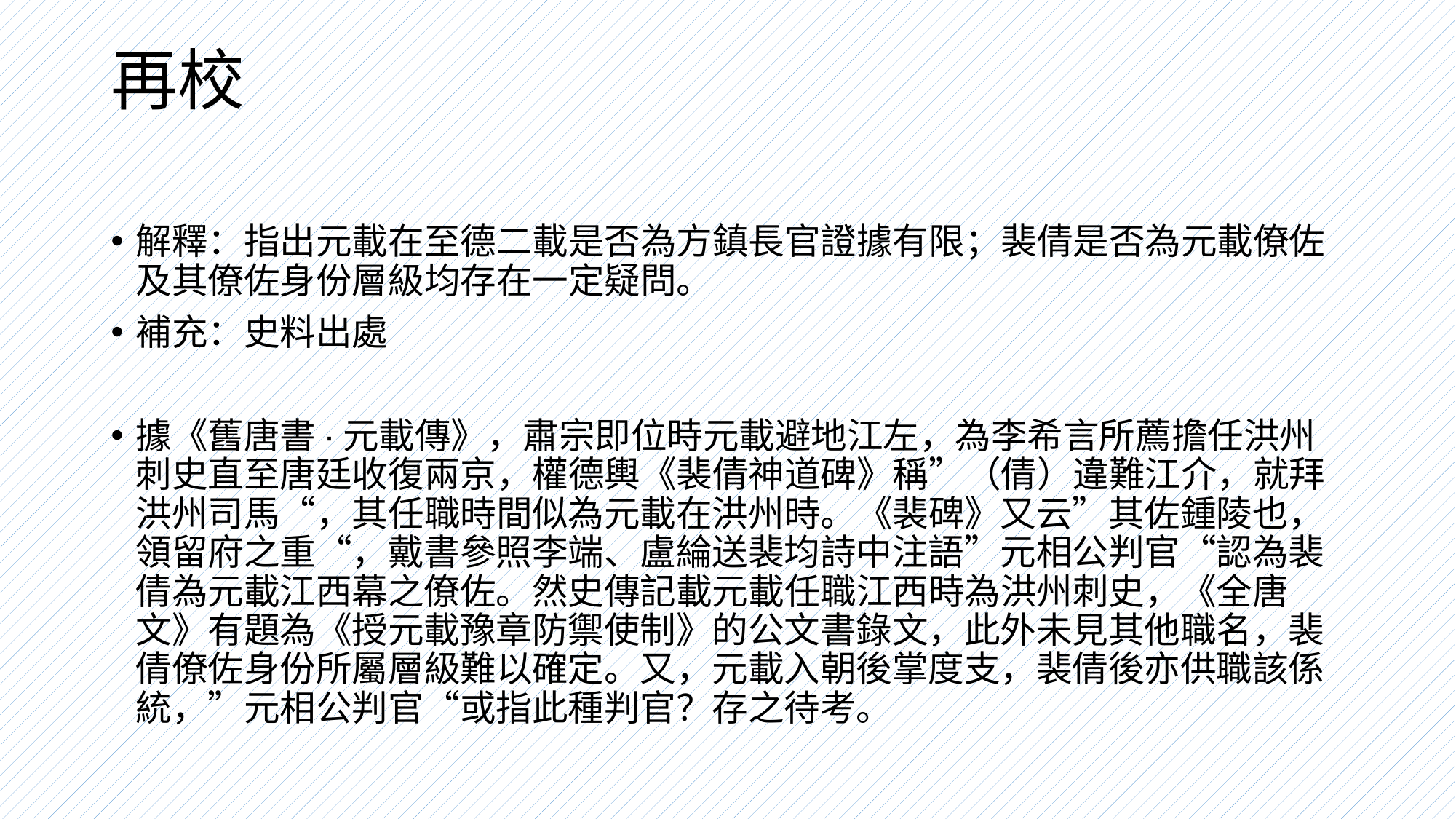

# 再校
解釋：指出元載在至德二載是否為方鎮長官證據有限；裴倩是否為元載僚佐及其僚佐身份層級均存在一定疑問。
補充：史料出處

據《舊唐書·元載傳》，肅宗即位時元載避地江左，為李希言所薦擔任洪州刺史直至唐廷收復兩京，權德輿《裴倩神道碑》稱”（倩）違難江介，就拜洪州司馬“，其任職時間似為元載在洪州時。《裴碑》又云”其佐鍾陵也，領留府之重“，戴書參照李端、盧綸送裴均詩中注語”元相公判官“認為裴倩為元載江西幕之僚佐。然史傳記載元載任職江西時為洪州刺史，《全唐文》有題為《授元載豫章防禦使制》的公文書錄文，此外未見其他職名，裴倩僚佐身份所屬層級難以確定。又，元載入朝後掌度支，裴倩後亦供職該係統，”元相公判官“或指此種判官？存之待考。